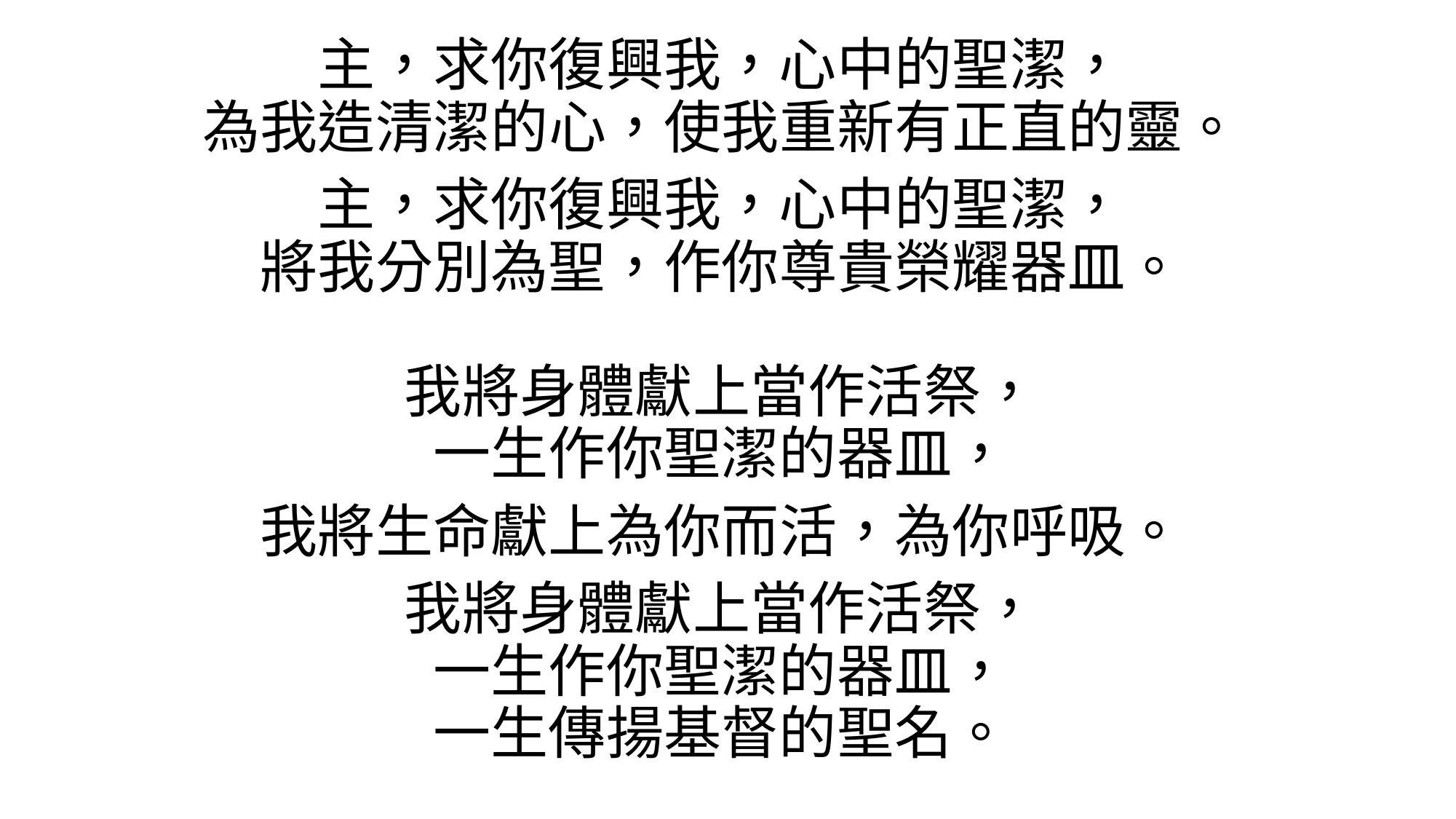

主，求你復興我，心中的聖潔，
為我造清潔的心，使我重新有正直的靈。
主，求你復興我，心中的聖潔，
將我分別為聖，作你尊貴榮耀器皿。
我將身體獻上當作活祭，
一生作你聖潔的器皿，
我將生命獻上為你而活，為你呼吸。
我將身體獻上當作活祭，
一生作你聖潔的器皿，
一生傳揚基督的聖名。